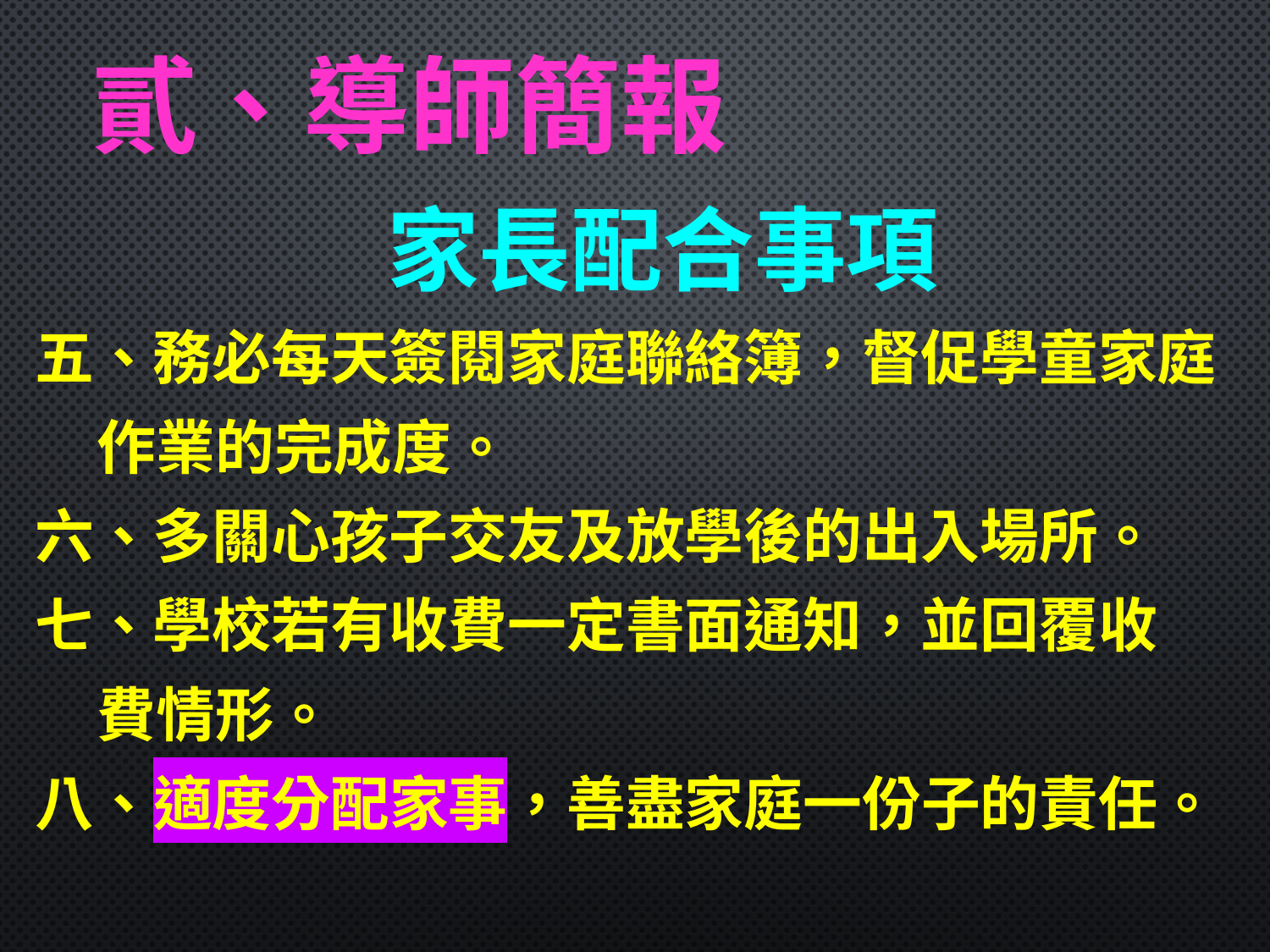

# 貳、導師簡報
  家長配合事項
五、務必每天簽閱家庭聯絡簿，督促學童家庭
    作業的完成度。
六、多關心孩子交友及放學後的出入場所。
七、學校若有收費一定書面通知，並回覆收
    費情形。
八、適度分配家事，善盡家庭一份子的責任。